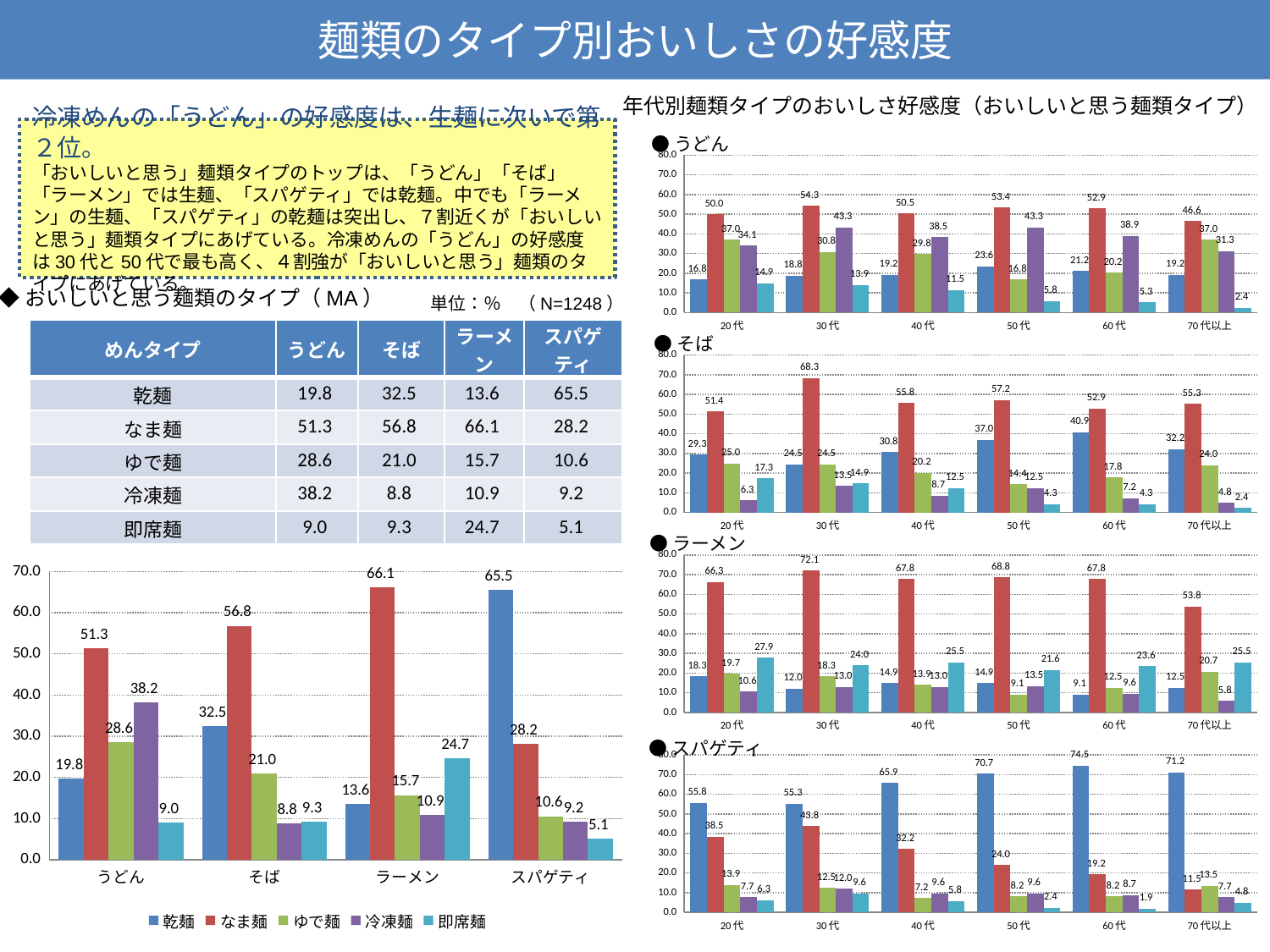

麺類のタイプ別おいしさの好感度
年代別麺類タイプのおいしさ好感度（おいしいと思う麺類タイプ）
冷凍めんの「うどん」の好感度は、生麺に次いで第２位。
「おいしいと思う」麺類タイプのトップは、「うどん」「そば」「ラーメン」では生麺、「スパゲティ」では乾麺。中でも「ラーメン」の生麺、「スパゲティ」の乾麺は突出し、７割近くが「おいしいと思う」麺類タイプにあげている。冷凍めんの「うどん」の好感度は30代と50代で最も高く、４割強が「おいしいと思う」麺類のタイプにあげている。
●うどん

### Chart

| Category | 乾麺 | なま麺 | ゆで麺 | 冷凍麺 | 即席麺 |
|---|---|---|---|---|---|
| 20代 | 16.82692307692304 | 50.0 | 37.019230769230774 | 34.13461538461539 | 14.903846153846168 |
| 30代 | 18.75 | 54.32692307692307 | 30.76923076923077 | 43.26923076923078 | 13.942307692307702 |
| 40代 | 19.23076923076917 | 50.480769230769226 | 29.807692307692307 | 38.461538461538446 | 11.538461538461538 |
| 50代 | 23.557692307692307 | 53.36538461538454 | 16.82692307692304 | 43.26923076923078 | 5.769230769230769 |
| 60代 | 21.15384615384618 | 52.884615384615344 | 20.192307692307686 | 38.942307692307644 | 5.288461538461538 |
| 70代以上 | 19.23076923076917 | 46.63461538461539 | 37.019230769230774 | 31.25 | 2.4038461538461537 |
◆おいしいと思う麺類のタイプ（MA）
単位：％　（N=1248）
| めんタイプ | うどん | そば | ラーメン | スパゲティ |
| --- | --- | --- | --- | --- |
| 乾麺 | 19.8 | 32.5 | 13.6 | 65.5 |
| なま麺 | 51.3 | 56.8 | 66.1 | 28.2 |
| ゆで麺 | 28.6 | 21.0 | 15.7 | 10.6 |
| 冷凍麺 | 38.2 | 8.8 | 10.9 | 9.2 |
| 即席麺 | 9.0 | 9.3 | 24.7 | 5.1 |
●そば

### Chart

| Category | 乾麺 | なま麺 | ゆで麺 | 冷凍麺 | 即席麺 |
|---|---|---|---|---|---|
| 20代 | 29.32692307692304 | 51.442307692307644 | 25.0 | 6.25 | 17.307692307692307 |
| 30代 | 24.51923076923079 | 68.26923076923092 | 24.51923076923079 | 13.461538461538462 | 14.903846153846168 |
| 40代 | 30.76923076923077 | 55.76923076923078 | 20.192307692307686 | 8.653846153846168 | 12.5 |
| 50代 | 37.019230769230774 | 57.211538461538446 | 14.423076923076922 | 12.5 | 4.326923076923077 |
| 60代 | 40.86538461538454 | 52.884615384615344 | 17.788461538461494 | 7.211538461538461 | 4.326923076923077 |
| 70代以上 | 32.211538461538446 | 55.28846153846154 | 24.03846153846153 | 4.807692307692308 | 2.4038461538461537 |
●ラーメン

### Chart

| Category | 乾麺 | なま麺 | ゆで麺 | 冷凍麺 | 即席麺 |
|---|---|---|---|---|---|
| 20代 | 18.269230769230766 | 66.34615384615384 | 19.71153846153849 | 10.576923076923077 | 27.884615384615387 |
| 30代 | 12.019230769230768 | 72.1153846153845 | 18.269230769230766 | 12.98076923076926 | 24.03846153846153 |
| 40代 | 14.903846153846168 | 67.78846153846135 | 13.942307692307702 | 12.98076923076926 | 25.480769230769127 |
| 50代 | 14.903846153846168 | 68.75 | 9.134615384615364 | 13.461538461538462 | 21.63461538461539 |
| 60代 | 9.134615384615364 | 67.78846153846135 | 12.5 | 9.615384615384636 | 23.557692307692307 |
| 70代以上 | 12.5 | 53.846153846153925 | 20.67307692307693 | 5.769230769230769 | 25.480769230769127 |

### Chart

| Category | 乾麺 | なま麺 | ゆで麺 | 冷凍麺 | 即席麺 |
|---|---|---|---|---|---|
| うどん | 19.791666666666664 | 51.2820512820513 | 28.605769230769205 | 38.221153846153896 | 8.974358974358971 |
| そば | 32.45192307692306 | 56.81089743589737 | 20.993589743589723 | 8.814102564102566 | 9.294871794871785 |
| ラーメン | 13.621794871794869 | 66.10576923076917 | 15.705128205128204 | 10.897435897435908 | 24.67948717948719 |
| スパゲティ | 65.54487179487178 | 28.205128205128183 | 10.576923076923077 | 9.214743589743591 | 5.1282051282051295 |
●スパゲティ

### Chart

| Category | 乾麺 | なま麺 | ゆで麺 | 冷凍麺 | 即席麺 |
|---|---|---|---|---|---|
| 20代 | 55.76923076923078 | 38.461538461538446 | 13.942307692307702 | 7.6923076923076925 | 6.25 |
| 30代 | 55.28846153846154 | 43.75 | 12.5 | 12.019230769230768 | 9.615384615384636 |
| 40代 | 65.8653846153845 | 32.211538461538446 | 7.211538461538461 | 9.615384615384636 | 5.769230769230769 |
| 50代 | 70.67307692307674 | 24.03846153846153 | 8.173076923076923 | 9.615384615384636 | 2.4038461538461537 |
| 60代 | 74.51923076923092 | 19.23076923076917 | 8.173076923076923 | 8.653846153846168 | 1.9230769230769253 |
| 70代以上 | 71.15384615384595 | 11.538461538461538 | 13.461538461538462 | 7.6923076923076925 | 4.807692307692308 |